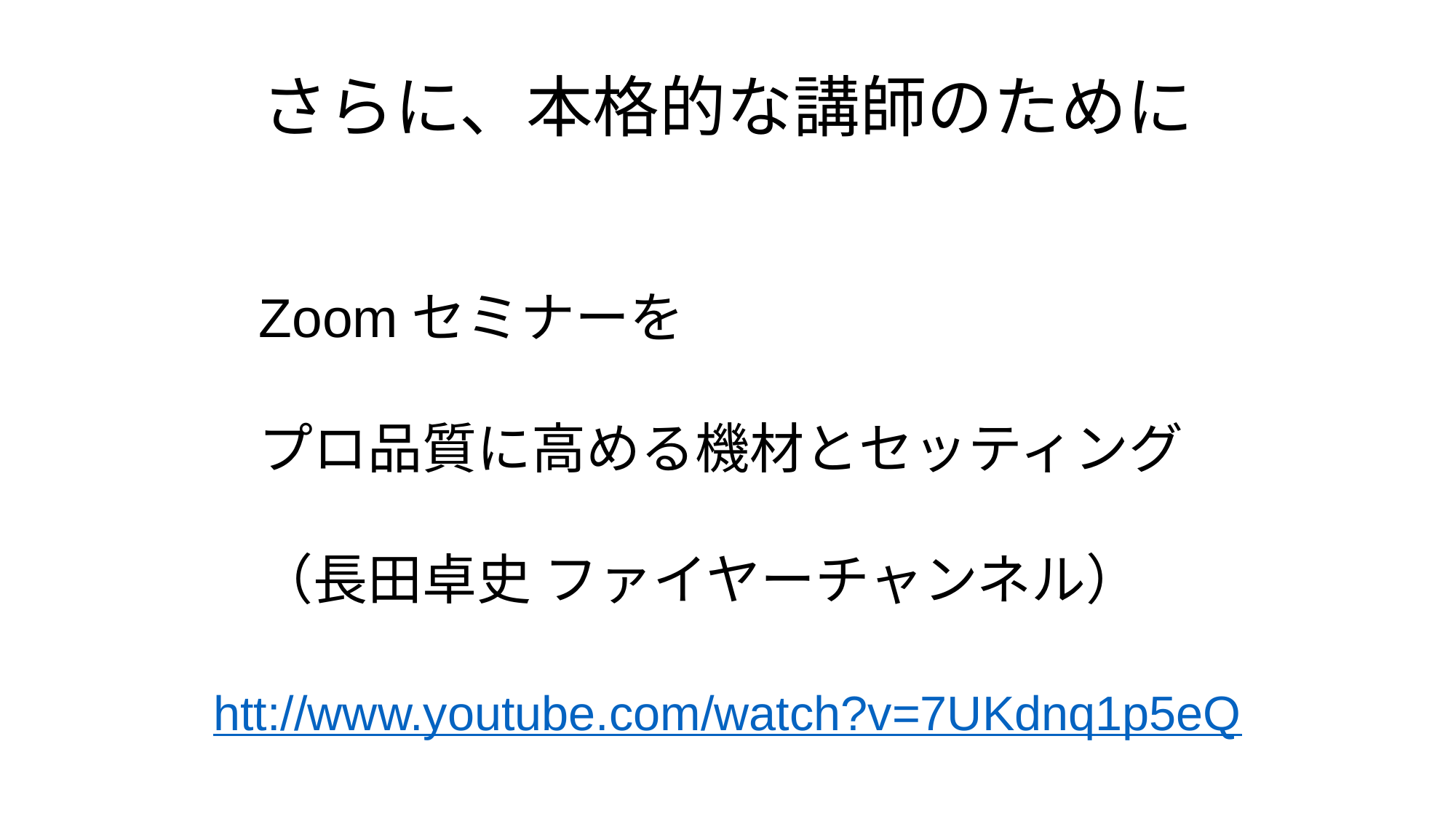

# さらに、本格的な講師のために
Zoomセミナーを

プロ品質に高める機材とセッティング

（長田卓史 ファイヤーチャンネル）
htt://www.youtube.com/watch?v=7UKdnq1p5eQ